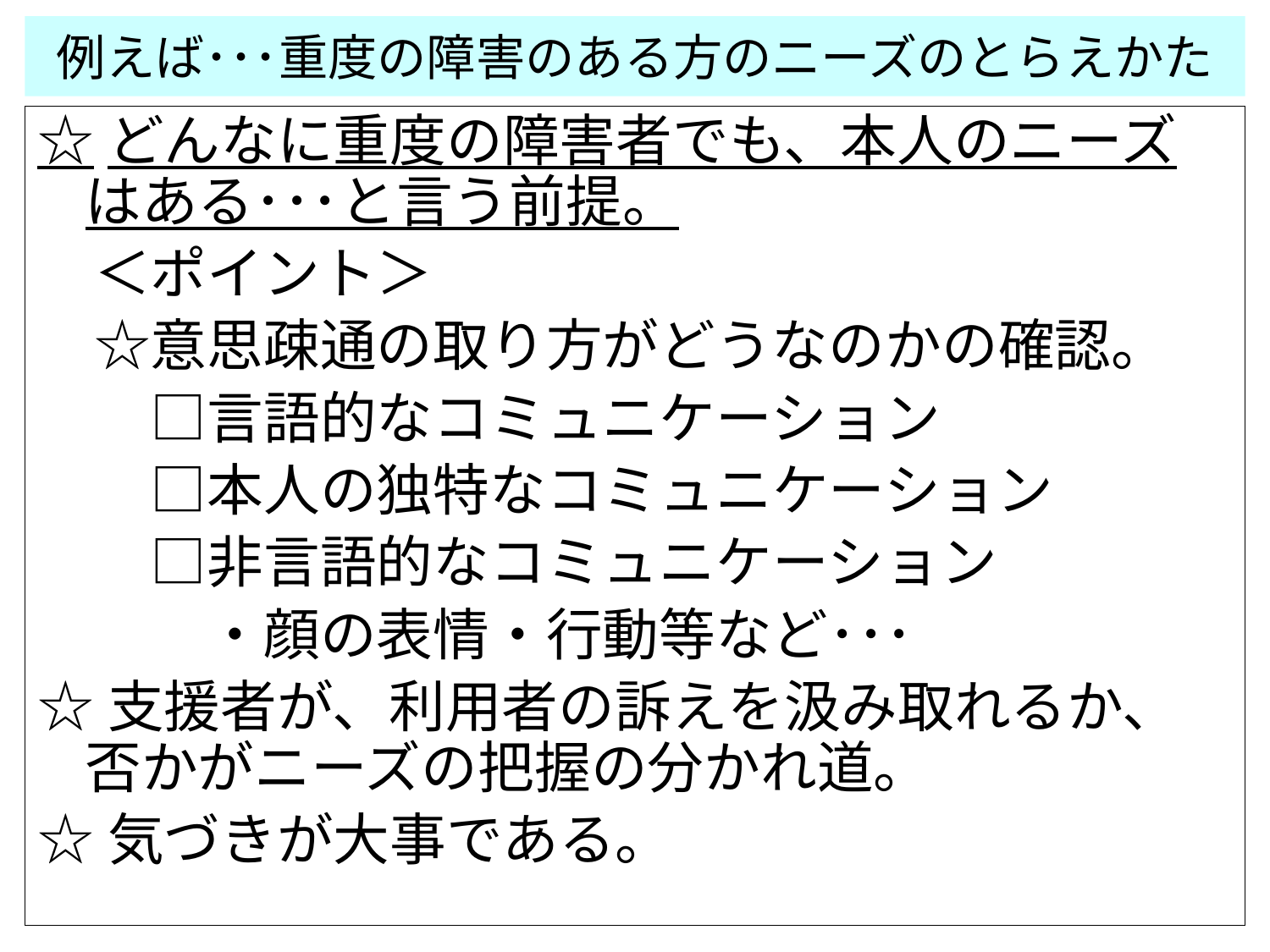

例えば･･･重度の障害のある方のニーズのとらえかた
☆どんなに重度の障害者でも、本人のニーズはある･･･と言う前提。
　＜ポイント＞
　☆意思疎通の取り方がどうなのかの確認。
　　□言語的なコミュニケーション
　　□本人の独特なコミュニケーション
　　□非言語的なコミュニケーション
　　　・顔の表情・行動等など･･･
☆支援者が、利用者の訴えを汲み取れるか、否かがニーズの把握の分かれ道。
☆気づきが大事である。